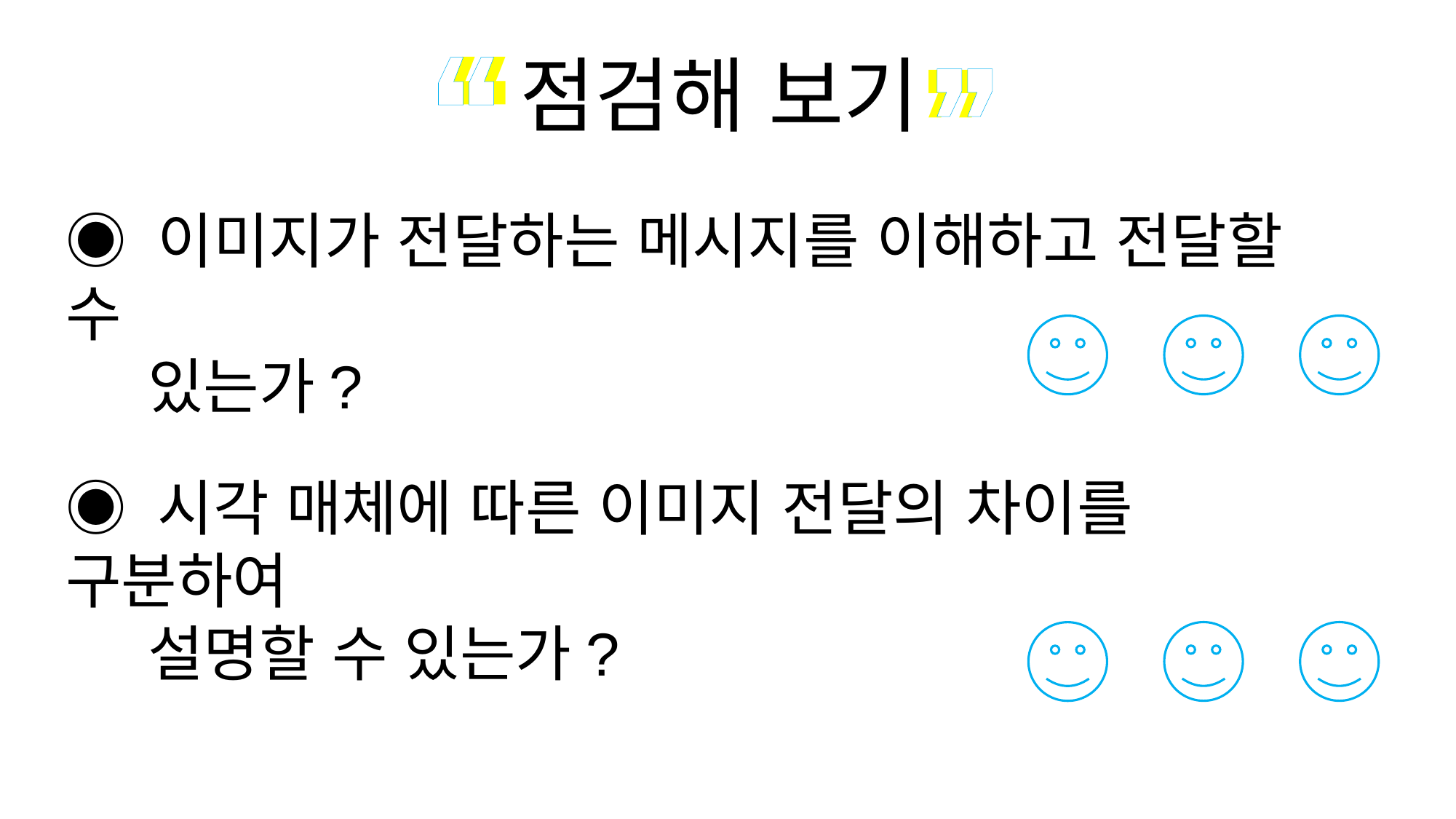

“
“
”
”
점검해 보기
◉ 이미지가 전달하는 메시지를 이해하고 전달할 수
    있는가?

◉ 시각 매체에 따른 이미지 전달의 차이를 구분하여
    설명할 수 있는가?